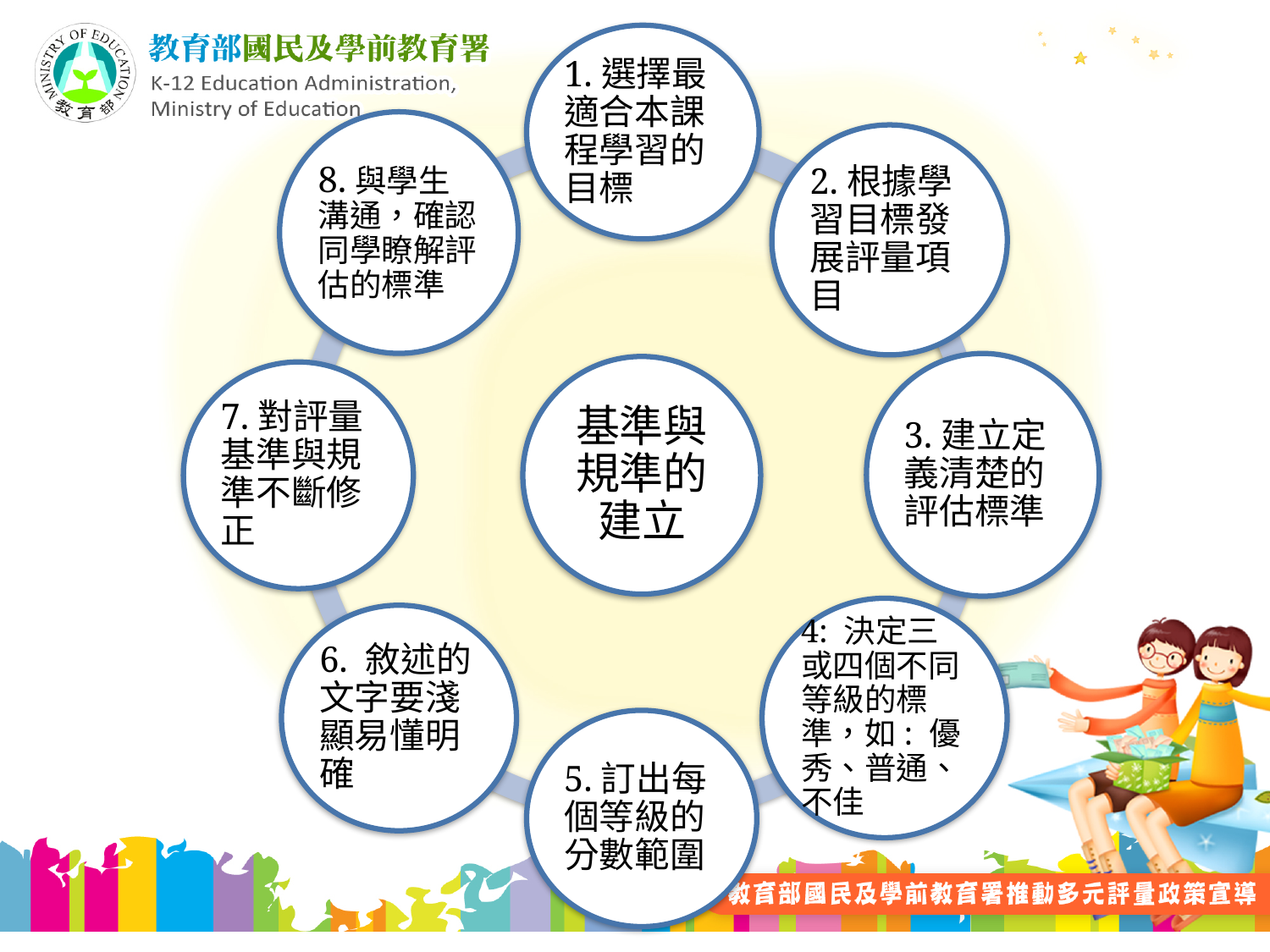

基準與規準的建立
1.選擇最適合本課程學習的目標
2.根據學習目標發展評量項目
3.建立定義清楚的評估標準
4: 決定三或四個不同等級的標準，如: 優秀、普通、不佳
5.訂出每個等級的分數範圍
6. 敘述的文字要淺顯易懂明確
7.對評量基準與規準不斷修正
8.與學生溝通，確認同學瞭解評估的標準